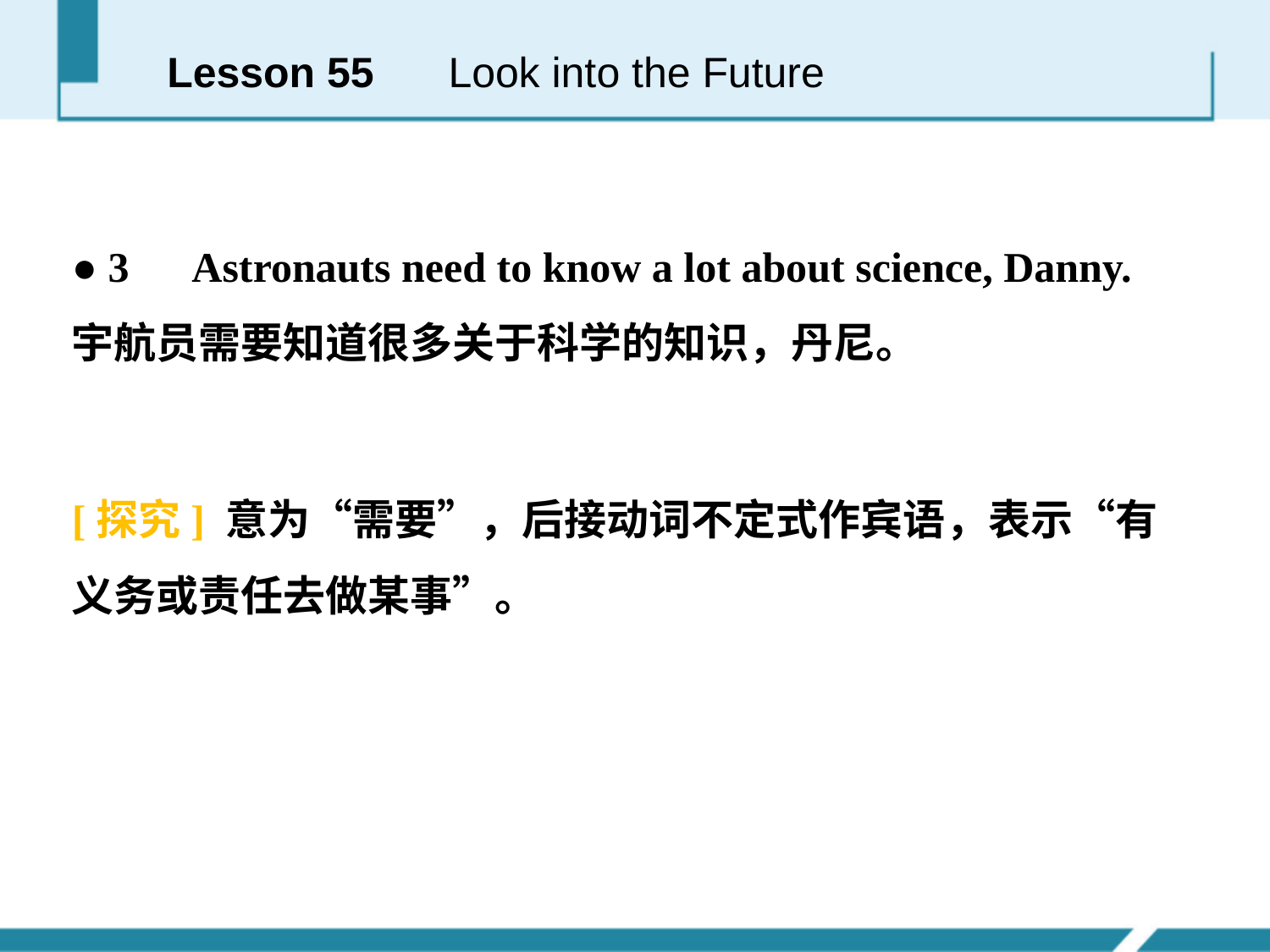

Lesson 55 　Look into the Future
● 3　Astronauts need to know a lot about science, Danny.
宇航员需要知道很多关于科学的知识，丹尼。
[探究] 意为“需要”，后接动词不定式作宾语，表示“有义务或责任去做某事”。